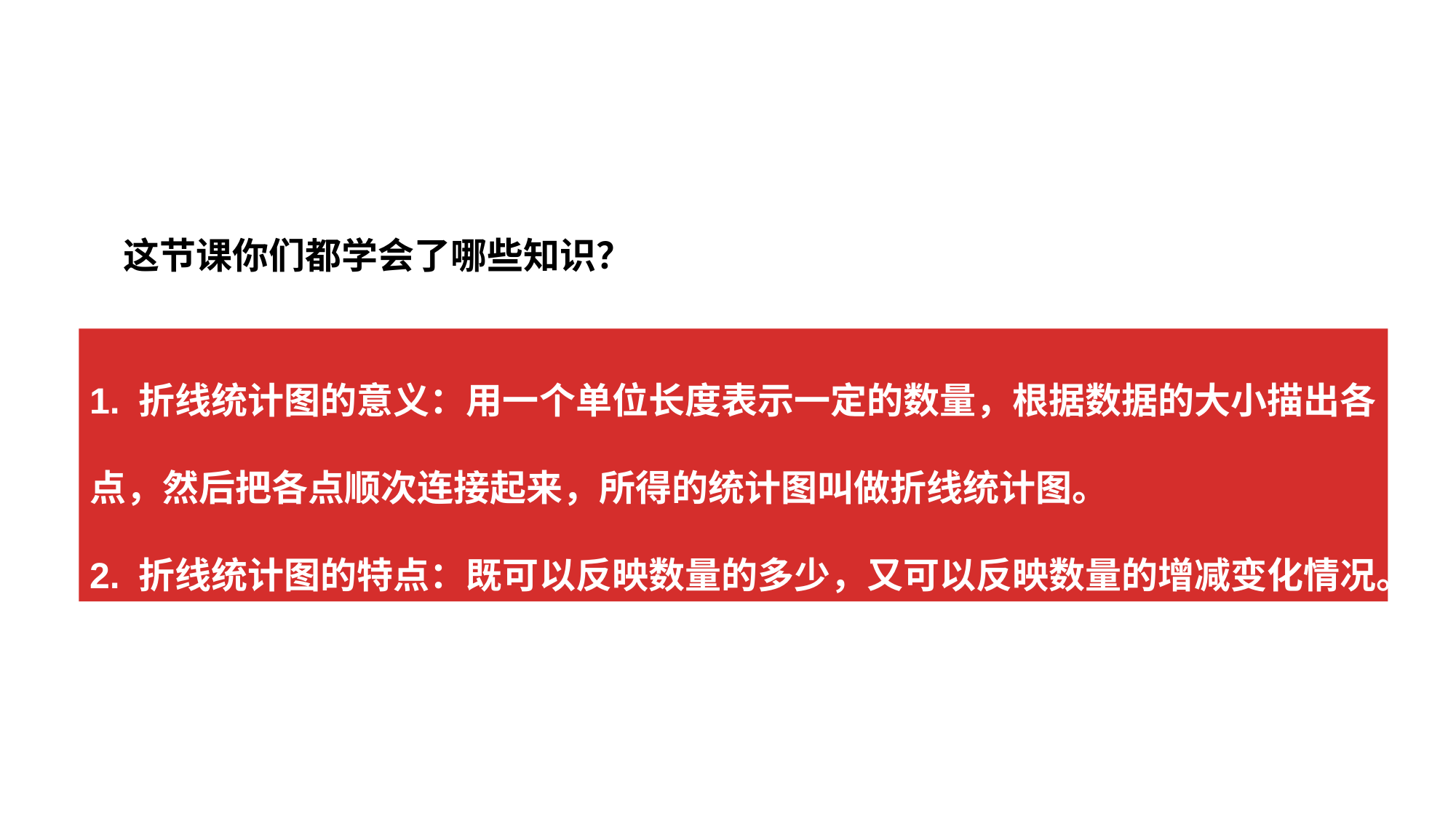

这节课你们都学会了哪些知识？
1. 折线统计图的意义：用一个单位长度表示一定的数量，根据数据的大小描出各点，然后把各点顺次连接起来，所得的统计图叫做折线统计图。
2. 折线统计图的特点：既可以反映数量的多少，又可以反映数量的增减变化情况。